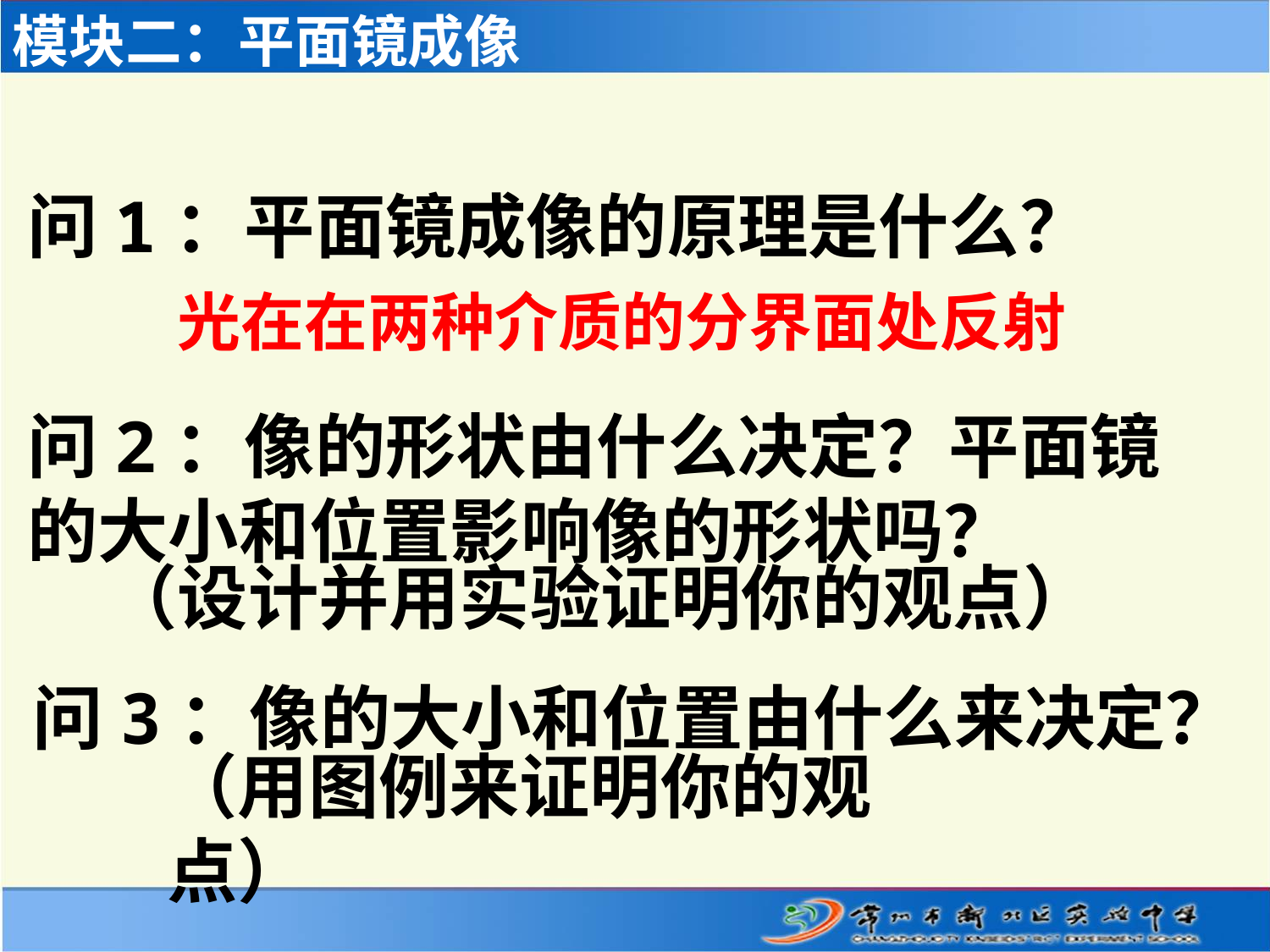

模块二：平面镜成像
问1：平面镜成像的原理是什么？
光在在两种介质的分界面处反射
问2：像的形状由什么决定？平面镜的大小和位置影响像的形状吗？
（设计并用实验证明你的观点）
问3：像的大小和位置由什么来决定？
（用图例来证明你的观点）